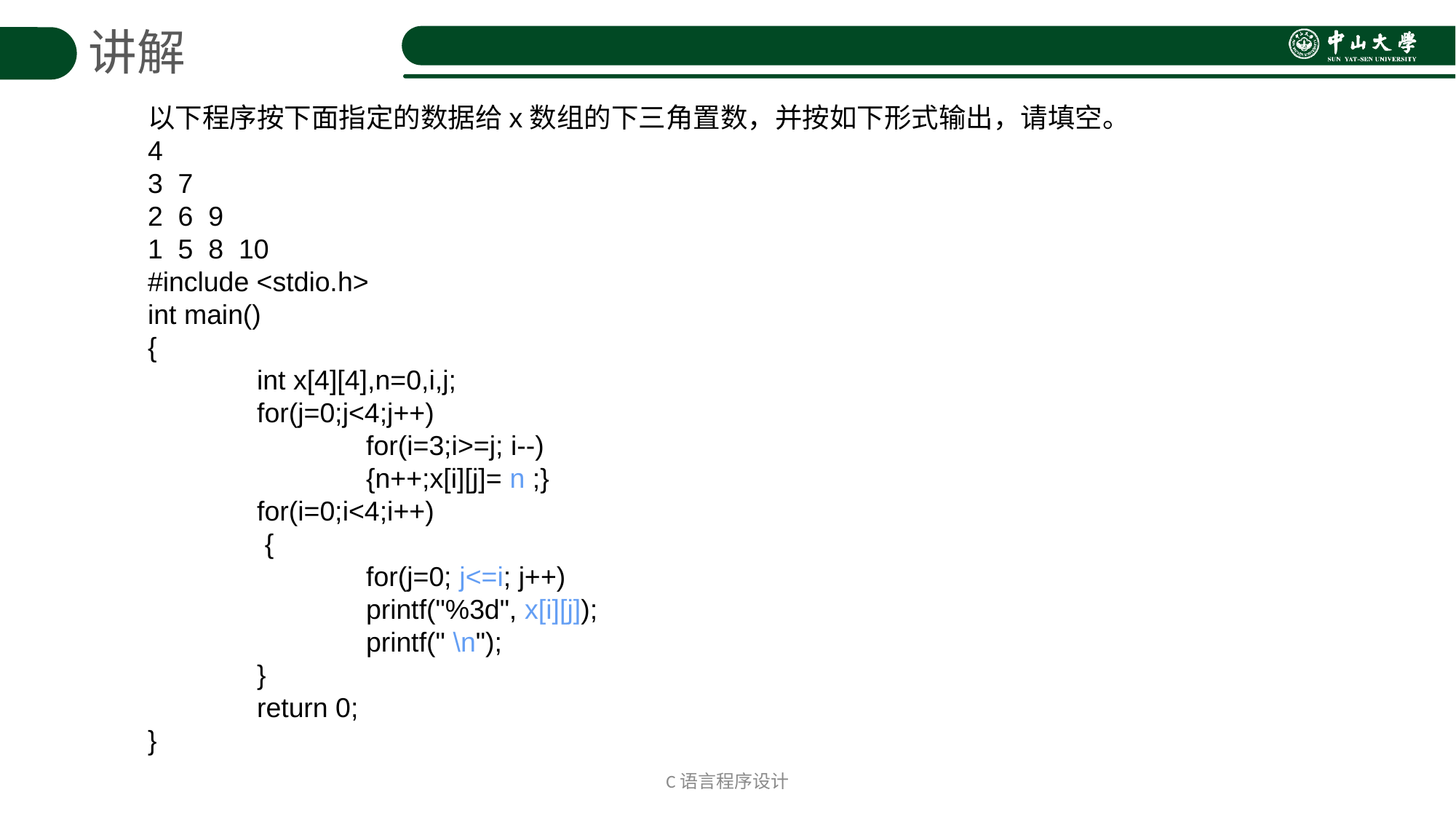

讲解
以下程序按下面指定的数据给x数组的下三角置数，并按如下形式输出，请填空。
4
3  7
2  6  9
1  5  8  10
#include <stdio.h>
int main()
{
	int x[4][4],n=0,i,j;
	for(j=0;j<4;j++)
		for(i=3;i>=j; i--)   							{n++;x[i][j]= n ;}
    	for(i=0;i<4;i++)
      	 {
		for(j=0; j<=i; j++) 							printf("%3d", x[i][j]);
           		printf(" \n");
       	}
	return 0;
}

C语言程序设计
5